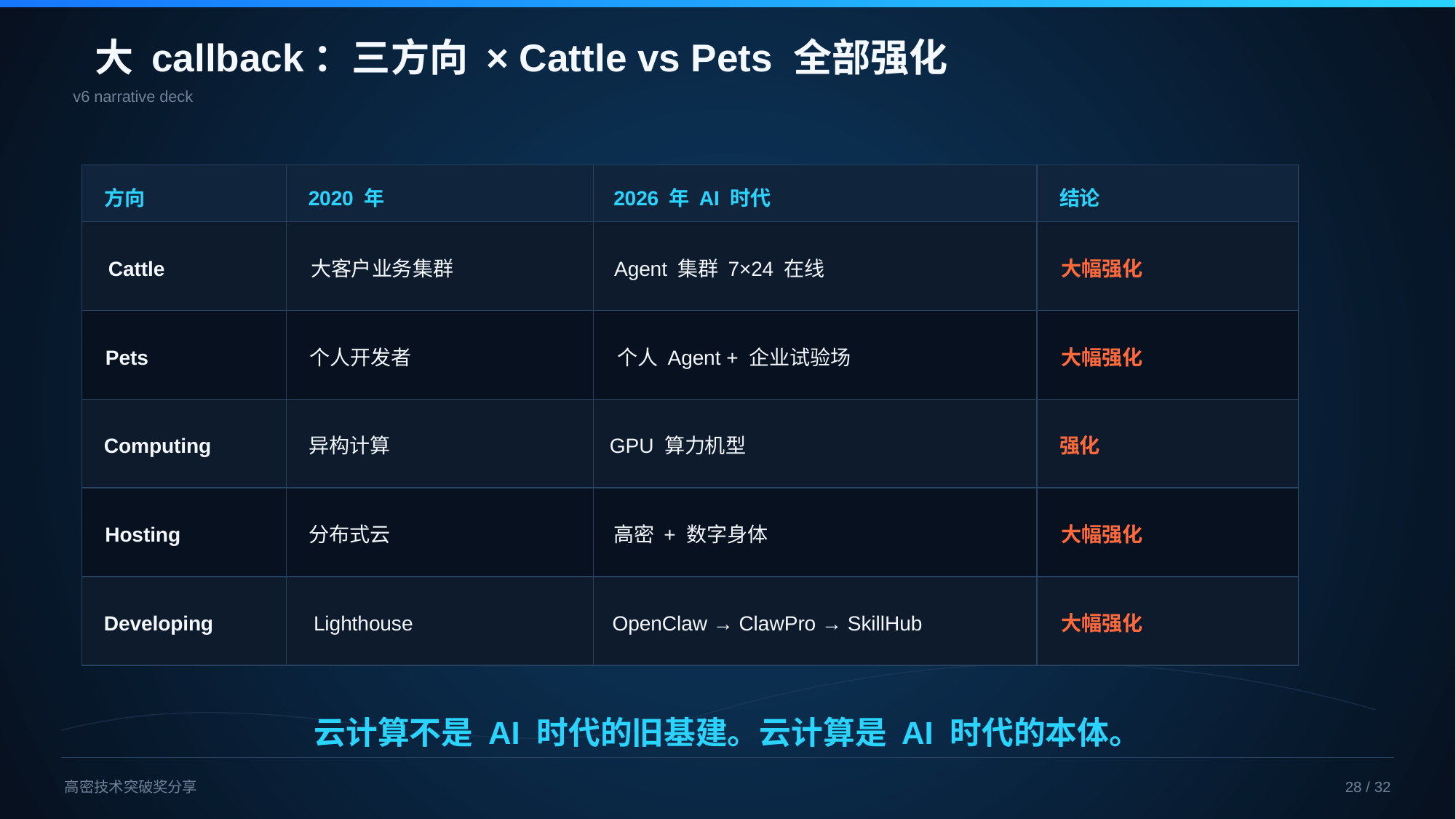

大 callback：三方向 × Cattle vs Pets 全部强化
v6 narrative deck

方向
2020 年
2026 年 AI 时代
结论

Cattle
大客户业务集群
Agent 集群 7×24 在线
大幅强化

Pets
个人开发者
个人 Agent + 企业试验场
大幅强化

Computing
异构计算
GPU 算力机型
强化

Hosting
分布式云
高密 + 数字身体
大幅强化

Developing
Lighthouse
OpenClaw → ClawPro → SkillHub
大幅强化
云计算不是 AI 时代的旧基建。云计算是 AI 时代的本体。

高密技术突破奖分享
28 / 32